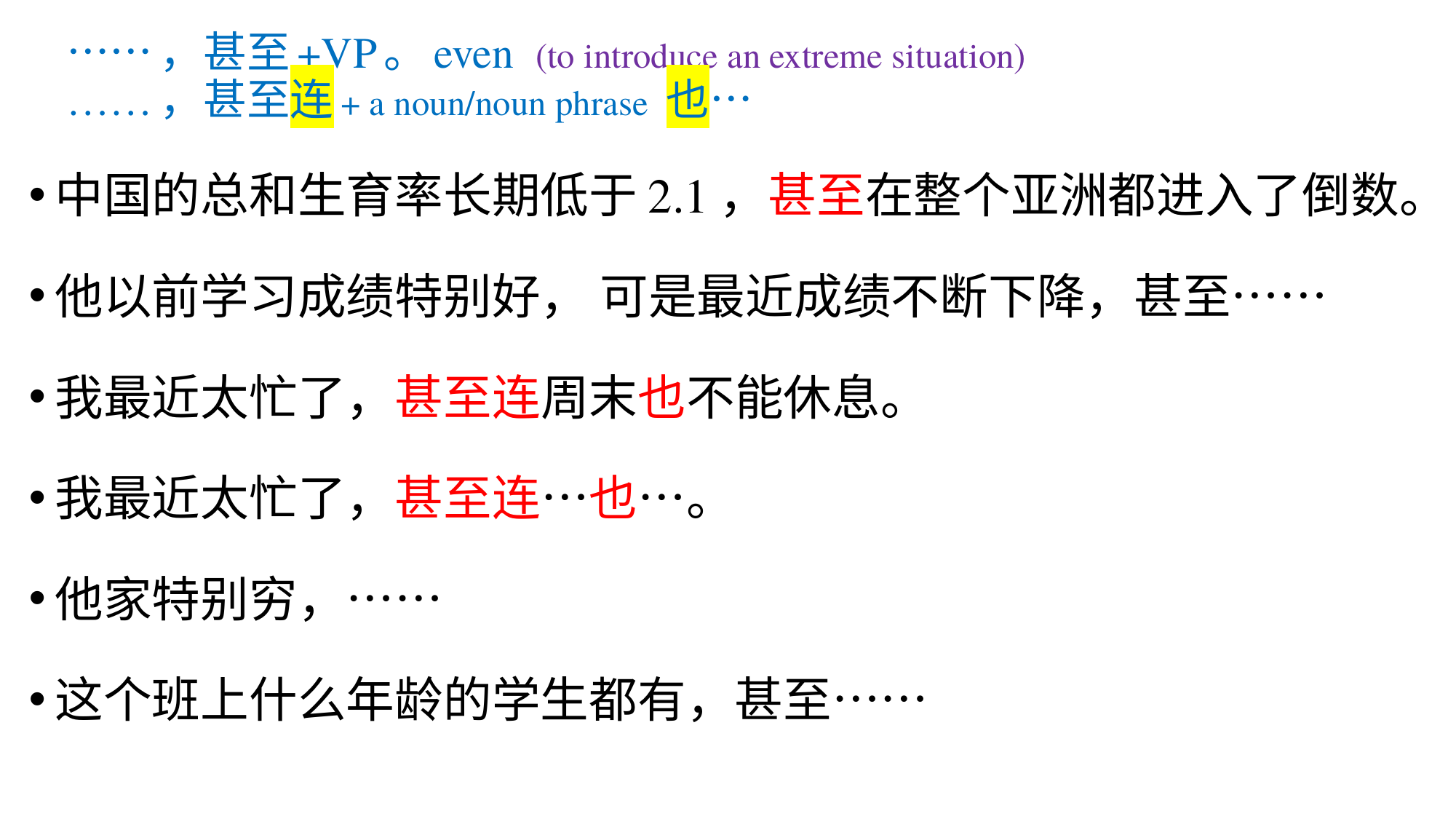

# ……，甚至+VP。even  (to introduce an extreme situation) ……，甚至连+ a noun/noun phrase 也…
中国的总和生育率长期低于2.1，甚至在整个亚洲都进入了倒数。
他以前学习成绩特别好， 可是最近成绩不断下降，甚至……
我最近太忙了，甚至连周末也不能休息。
我最近太忙了，甚至连…也…。
他家特别穷，……
这个班上什么年龄的学生都有，甚至……